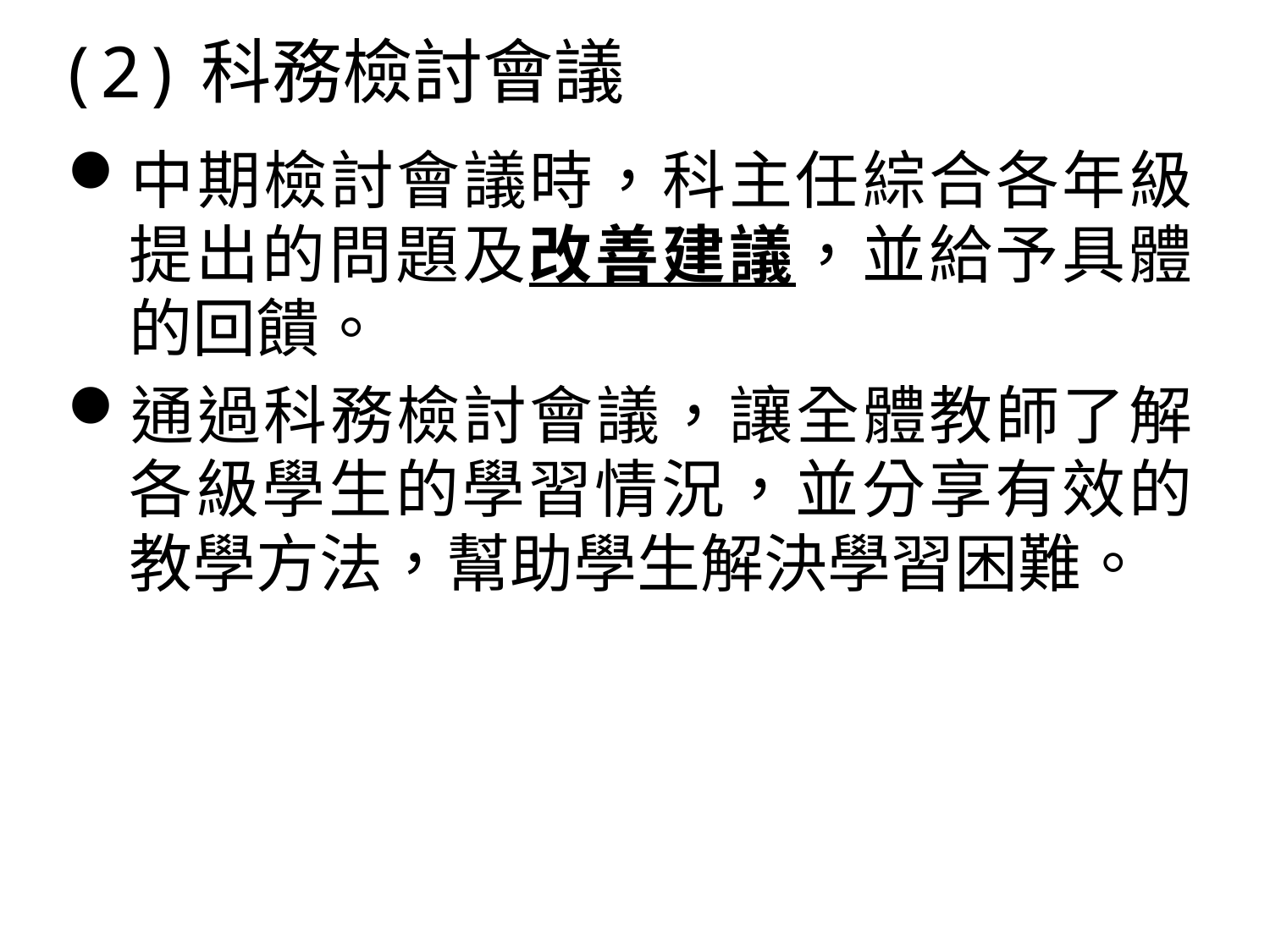

(2)科務檢討會議
中期檢討會議時，科主任綜合各年級提出的問題及改善建議，並給予具體的回饋。
通過科務檢討會議，讓全體教師了解各級學生的學習情況，並分享有效的教學方法，幫助學生解決學習困難。